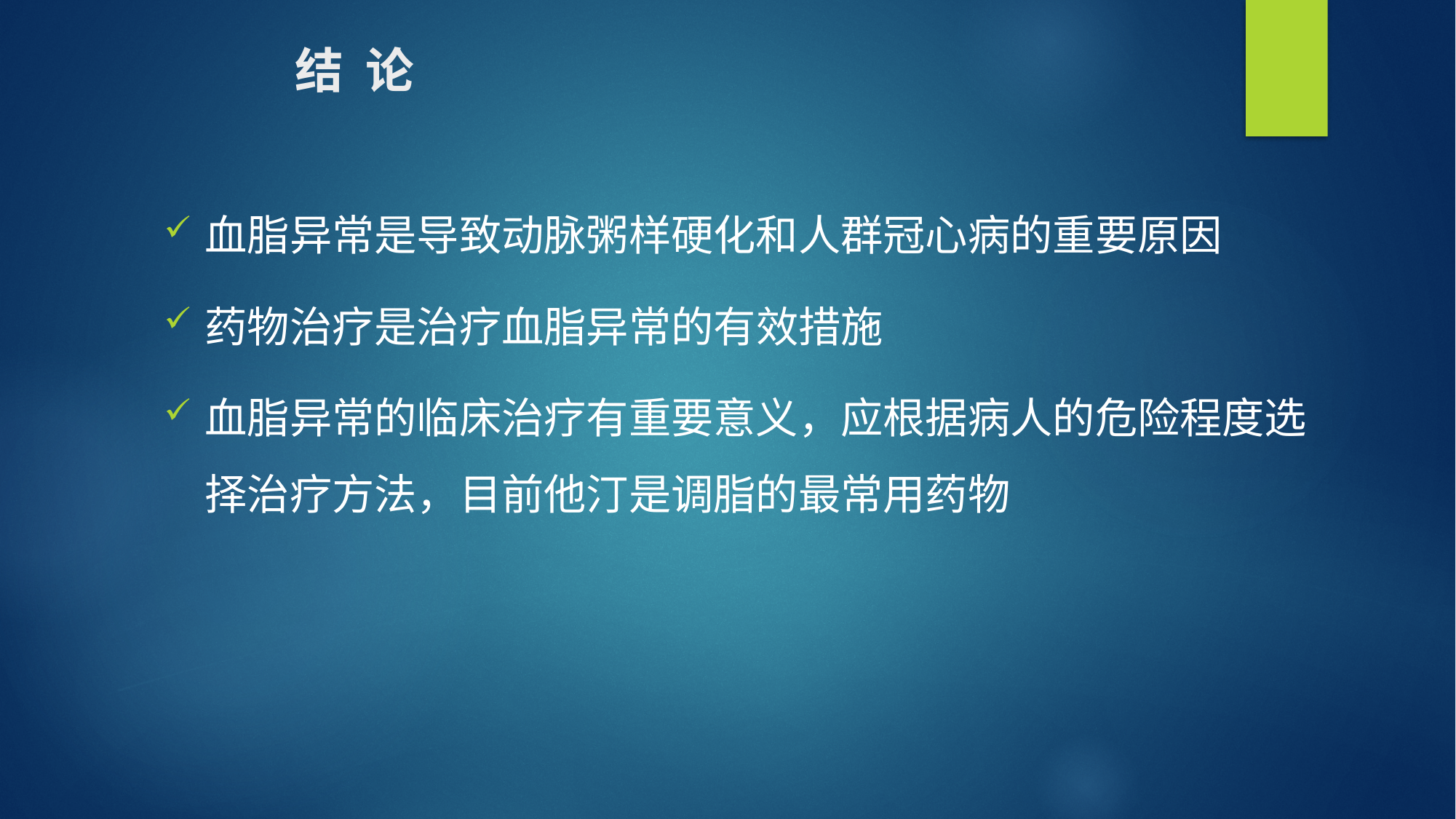

# 结  论
血脂异常是导致动脉粥样硬化和人群冠心病的重要原因
药物治疗是治疗血脂异常的有效措施
血脂异常的临床治疗有重要意义，应根据病人的危险程度选择治疗方法，目前他汀是调脂的最常用药物